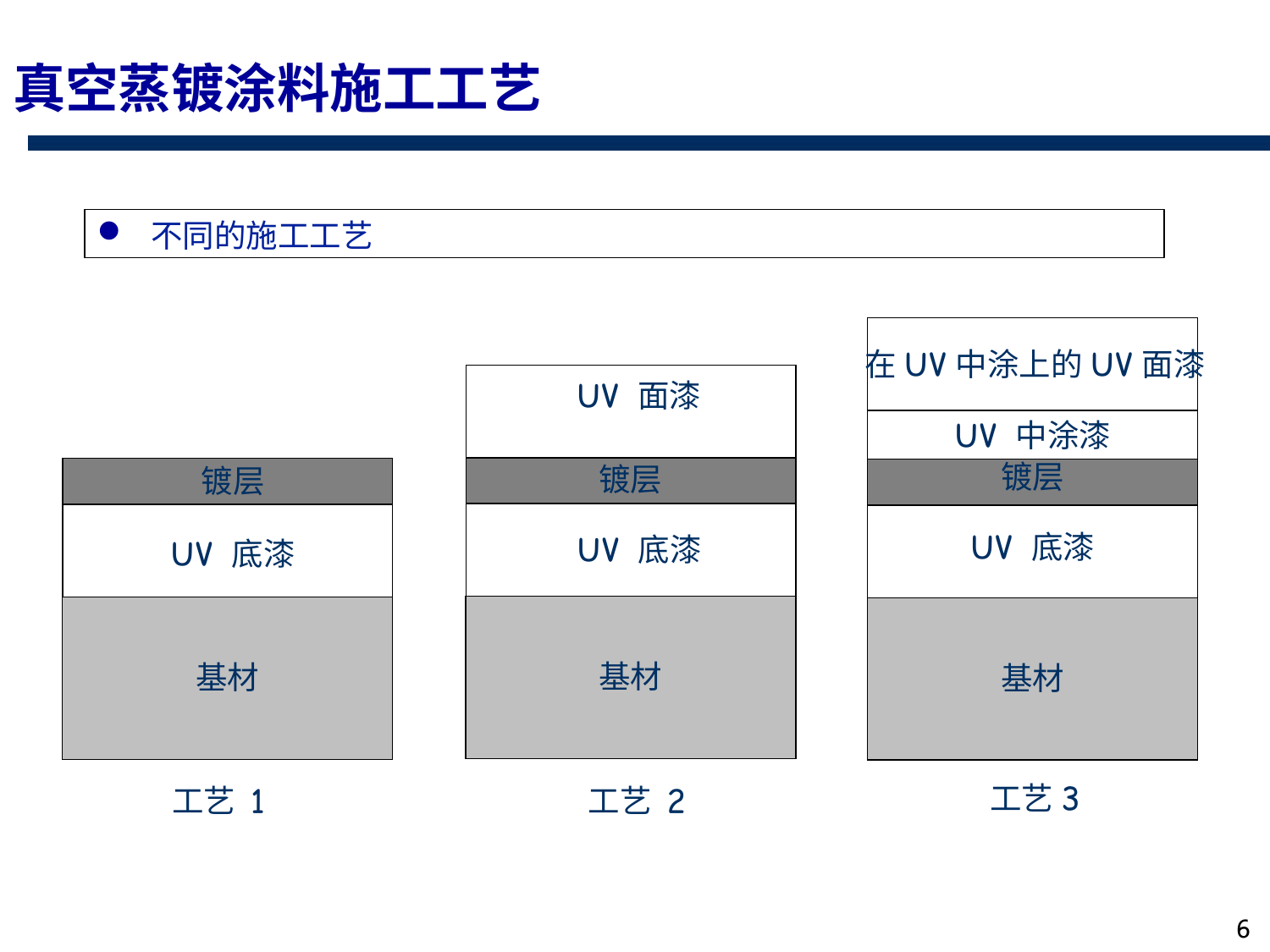

真空蒸镀涂料施工工艺
不同的施工工艺

在UV中涂上的UV面漆

UV 面漆
UV 中涂漆

镀层
镀层
镀层

UV 底漆
UV 底漆
UV 底漆

基材

基材

基材

工艺3
工艺 1
工艺 2